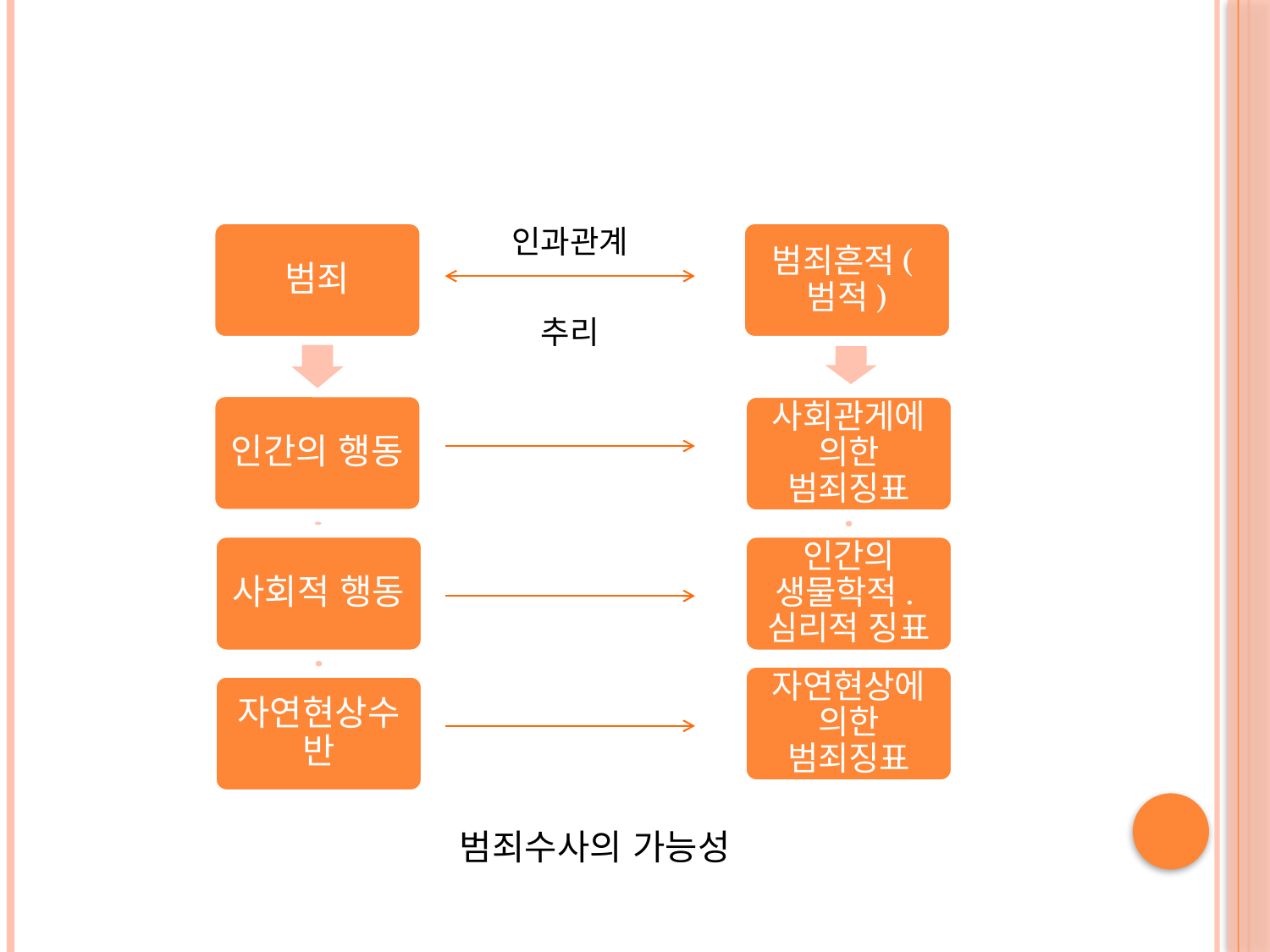

#
인과관계
범죄

인간의 행동

사회적 행동

자연현상수반
범죄흔적(범적)

인간의 생물학적.심리적 징표

사회관게에 의한 범죄징표

자연현상에 의한 범죄징표
추리
범죄수사의 가능성